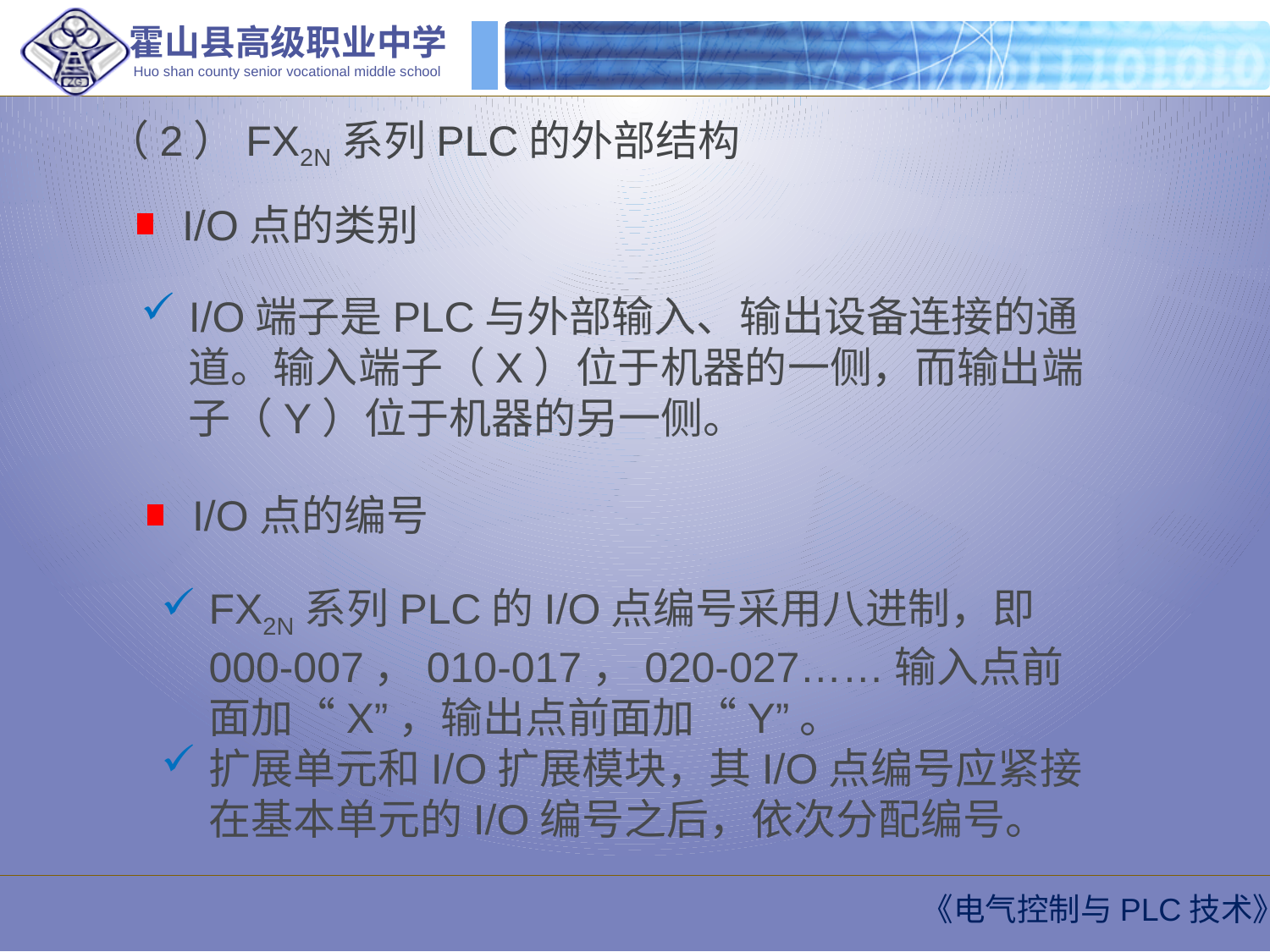

（2）FX2N系列PLC的外部结构
I/O点的类别

I/O端子是PLC与外部输入、输出设备连接的通道。输入端子（X）位于机器的一侧，而输出端子（Y）位于机器的另一侧。
I/O点的编号

FX2N系列PLC的I/O点编号采用八进制，即000-007，010-017，020-027……输入点前面加“X”，输出点前面加“Y”。
扩展单元和I/O扩展模块，其I/O点编号应紧接在基本单元的I/O编号之后，依次分配编号。